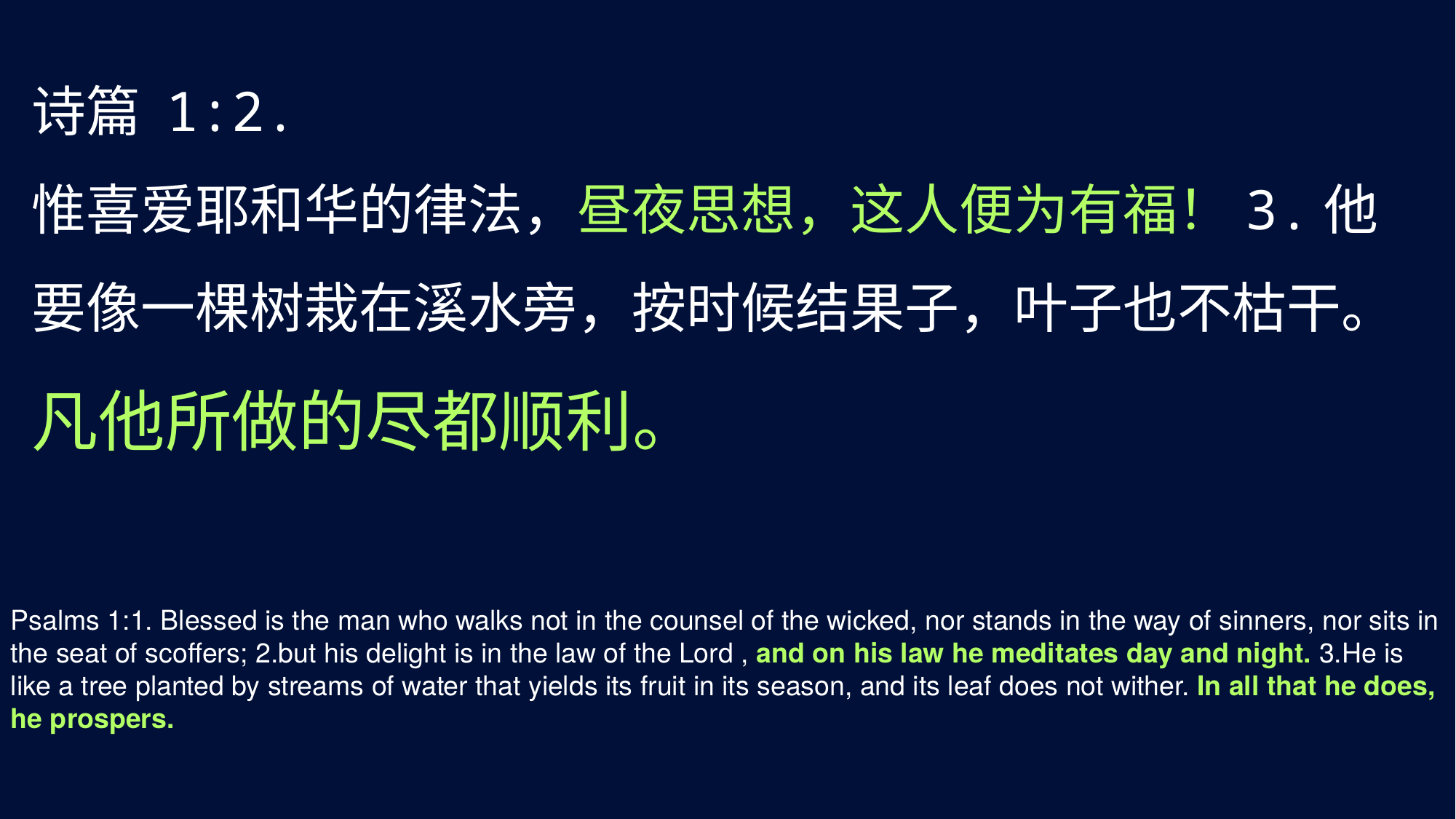

诗篇 1:2.
惟喜爱耶和华的律法，昼夜思想，这人便为有福！3.他要像一棵树栽在溪水旁，按时候结果子，叶子也不枯干。凡他所做的尽都顺利。

Psalms 1:1. Blessed is the man who walks not in the counsel of the wicked, nor stands in the way of sinners, nor sits in the seat of scoffers; 2.but his delight is in the law of the Lord , and on his law he meditates day and night. 3.He is like a tree planted by streams of water that yields its fruit in its season, and its leaf does not wither. In all that he does, he prospers.